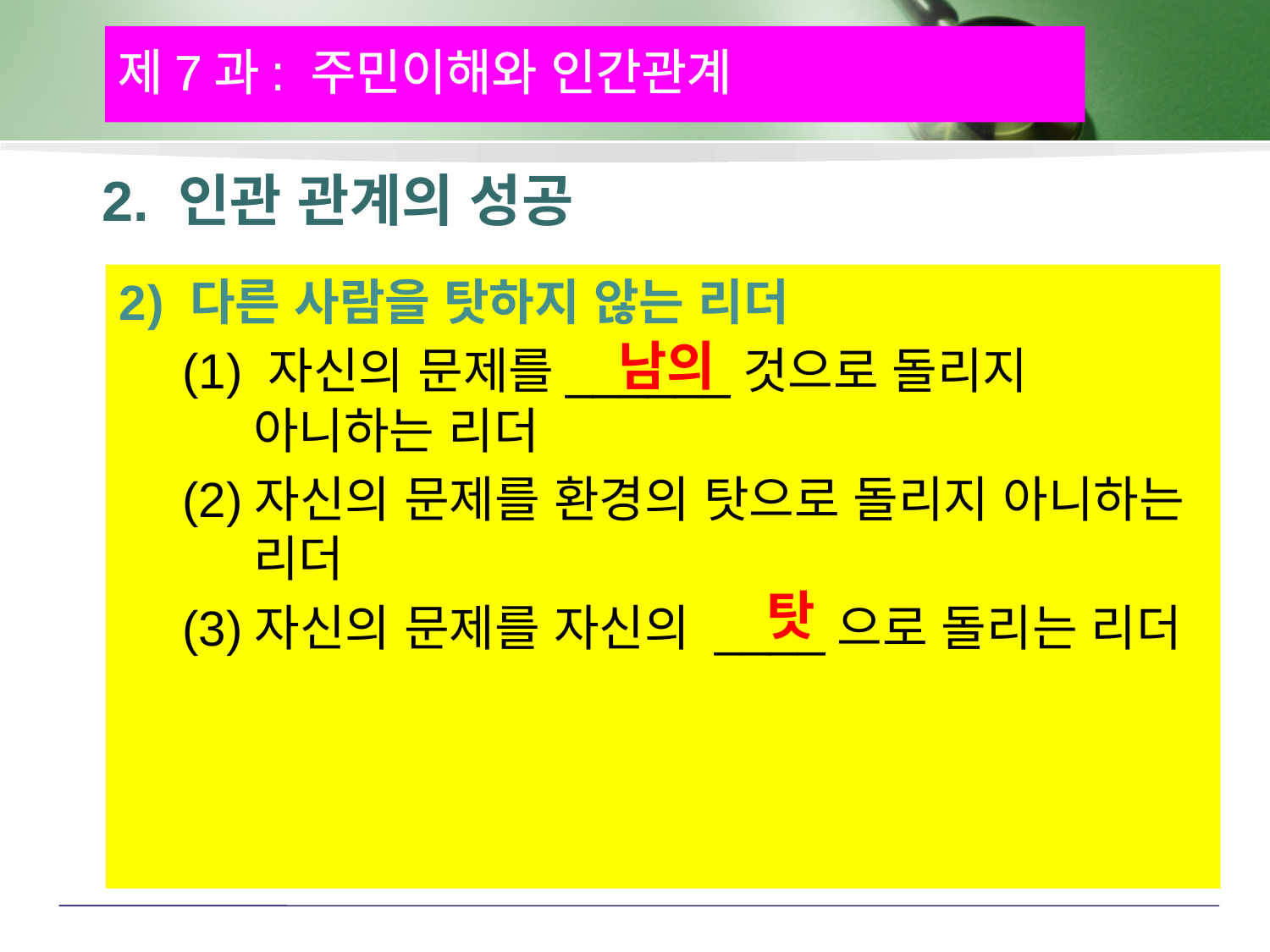

제7과: 주민이해와 인간관계
# 2. 인관 관계의 성공
다른 사람을 탓하지 않는 리더
(1) 자신의 문제를______것으로 돌리지 아니하는 리더
(2)자신의 문제를 환경의 탓으로 돌리지 아니하는 리더
(3)자신의 문제를 자신의 ____으로 돌리는 리더
남의
탓